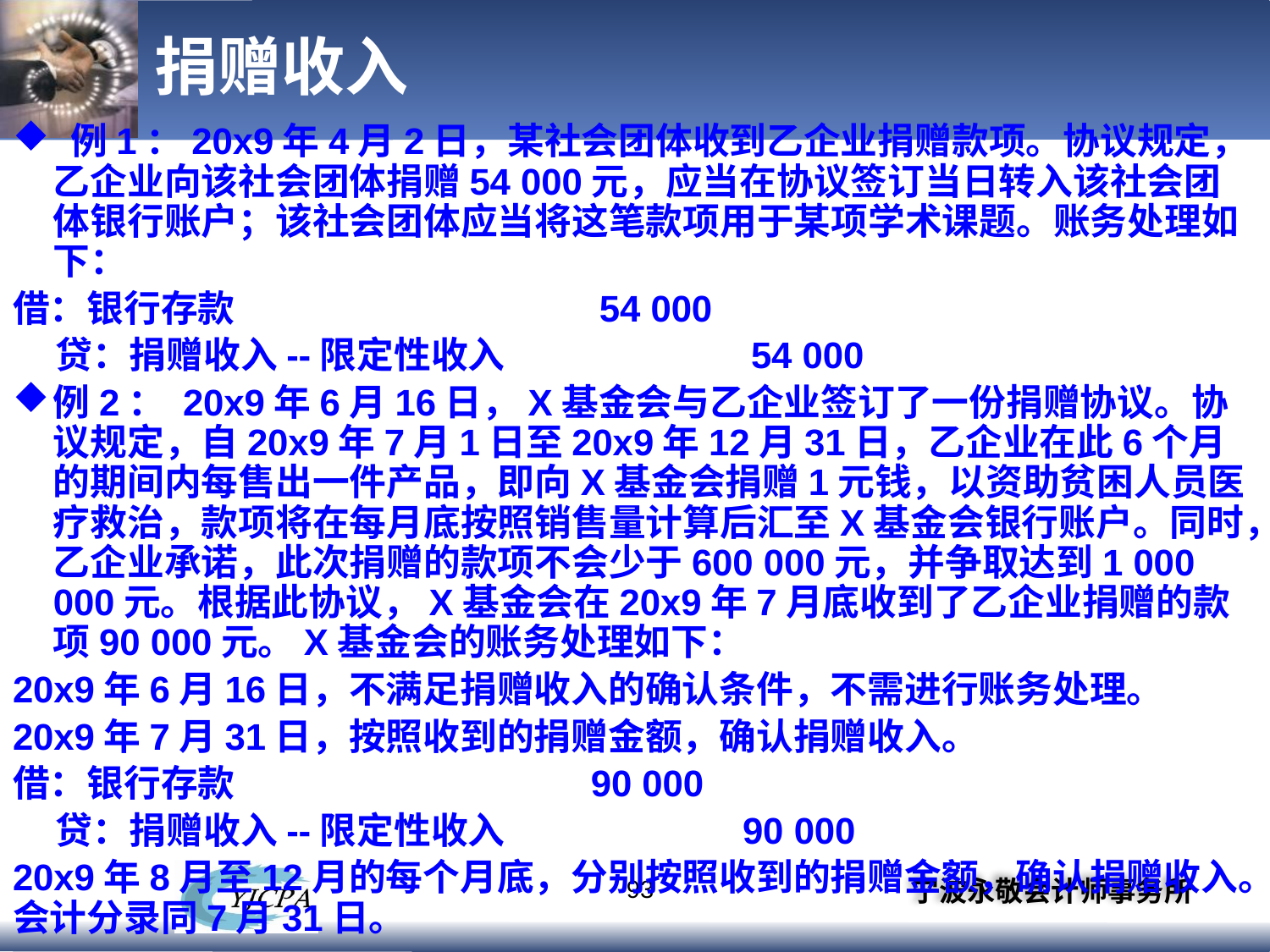

# 捐赠收入
 例1：20x9年4月2日，某社会团体收到乙企业捐赠款项。协议规定，乙企业向该社会团体捐赠54 000元，应当在协议签订当日转入该社会团体银行账户；该社会团体应当将这笔款项用于某项学术课题。账务处理如下：
借：银行存款                                          54 000
    贷：捐赠收入--限定性收入                            54 000
例2： 20x9年6月16日，X基金会与乙企业签订了一份捐赠协议。协议规定，自20x9年7月1日至20x9年12月31日，乙企业在此6个月的期间内每售出一件产品，即向X基金会捐赠1元钱，以资助贫困人员医疗救治，款项将在每月底按照销售量计算后汇至X基金会银行账户。同时，乙企业承诺，此次捐赠的款项不会少于600 000元，并争取达到1 000 000元。根据此协议，X基金会在20x9年7月底收到了乙企业捐赠的款项90 000元。X基金会的账务处理如下：
20x9年6月16日，不满足捐赠收入的确认条件，不需进行账务处理。
20x9年7月31日，按照收到的捐赠金额，确认捐赠收入。
借：银行存款                                         90 000
    贷：捐赠收入--限定性收入                           90 000
20x9年8月至12月的每个月底，分别按照收到的捐赠金额，确认捐赠收入。会计分录同7月31日。